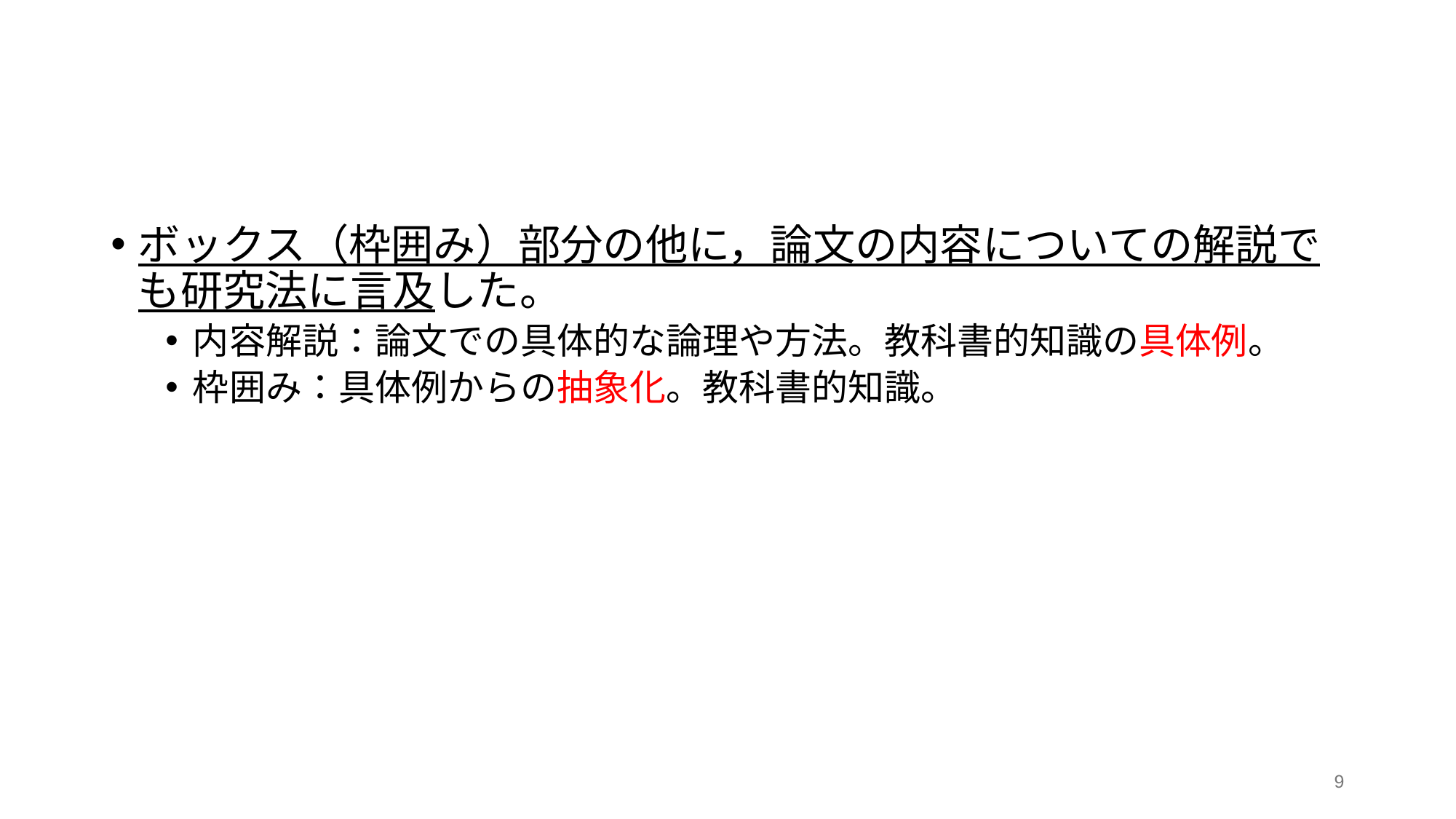

#
ボックス（枠囲み）部分の他に，論文の内容についての解説でも研究法に言及した。
内容解説：論文での具体的な論理や方法。教科書的知識の具体例。
枠囲み：具体例からの抽象化。教科書的知識。

9